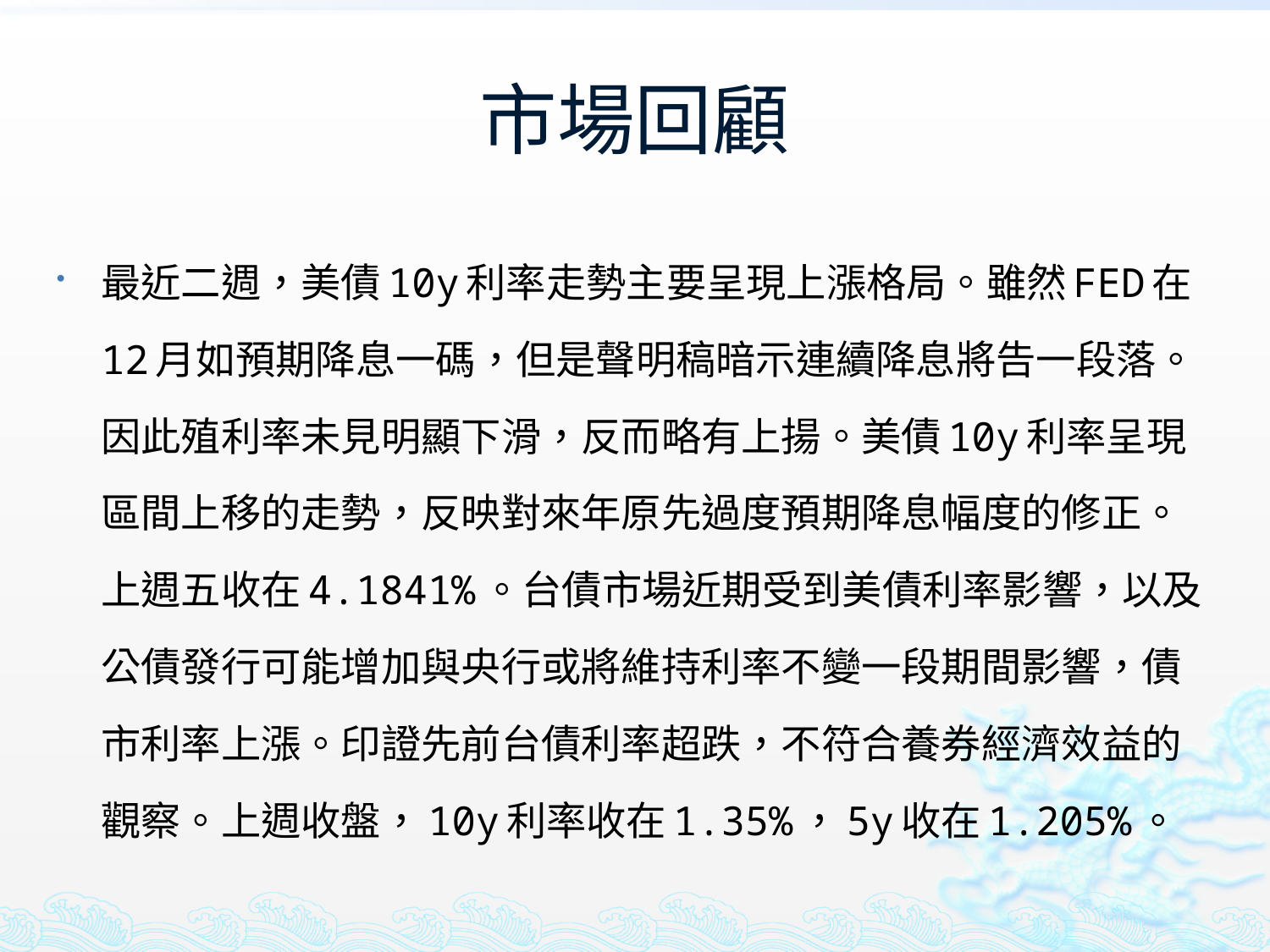

# 市場回顧
最近二週，美債10y利率走勢主要呈現上漲格局。雖然FED在12月如預期降息一碼，但是聲明稿暗示連續降息將告一段落。因此殖利率未見明顯下滑，反而略有上揚。美債10y利率呈現區間上移的走勢，反映對來年原先過度預期降息幅度的修正。上週五收在4.1841%。台債市場近期受到美債利率影響，以及公債發行可能增加與央行或將維持利率不變一段期間影響，債市利率上漲。印證先前台債利率超跌，不符合養券經濟效益的觀察。上週收盤，10y利率收在1.35%，5y收在1.205%。